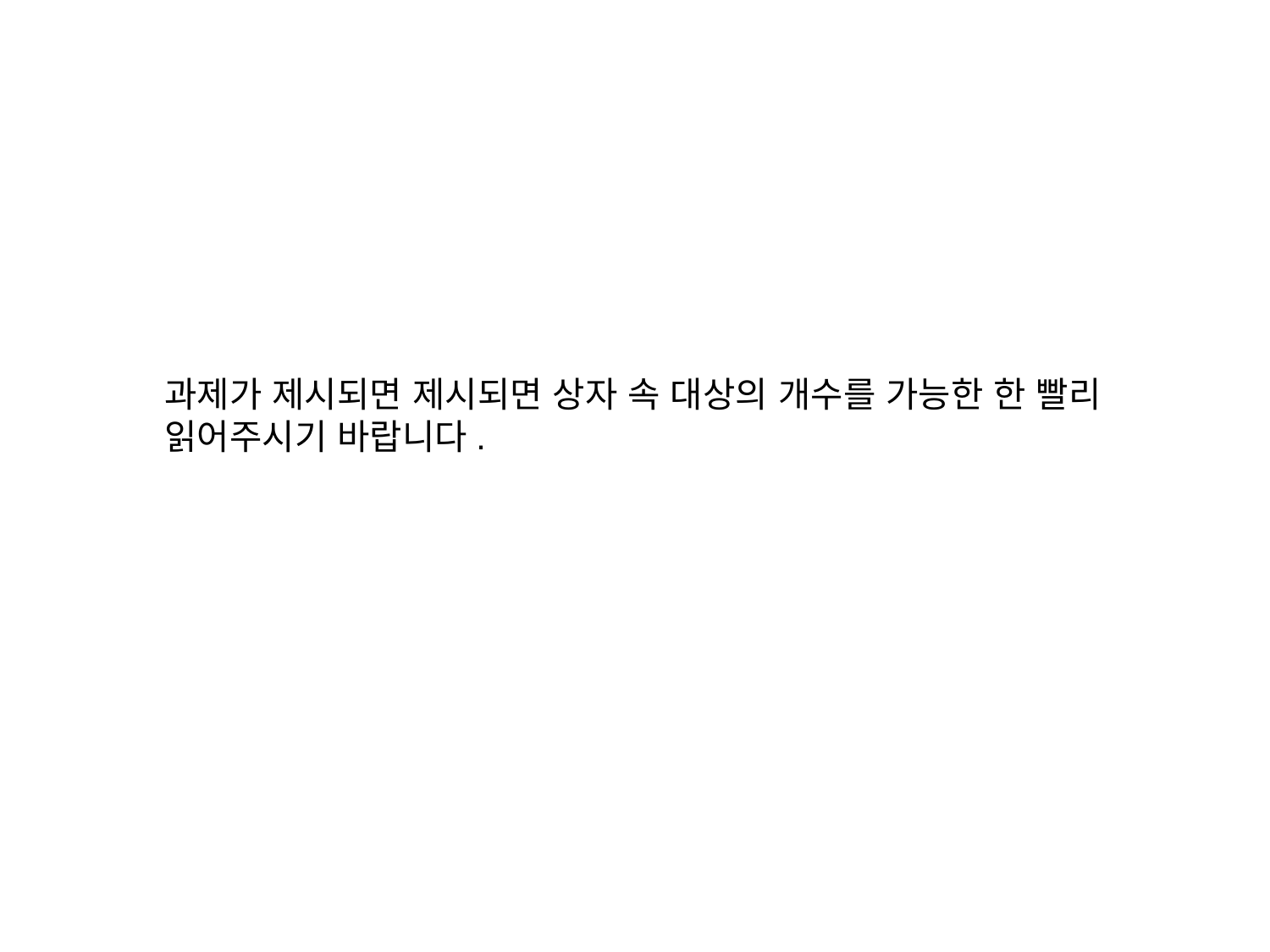

과제가 제시되면 제시되면 상자 속 대상의 개수를 가능한 한 빨리
읽어주시기 바랍니다.